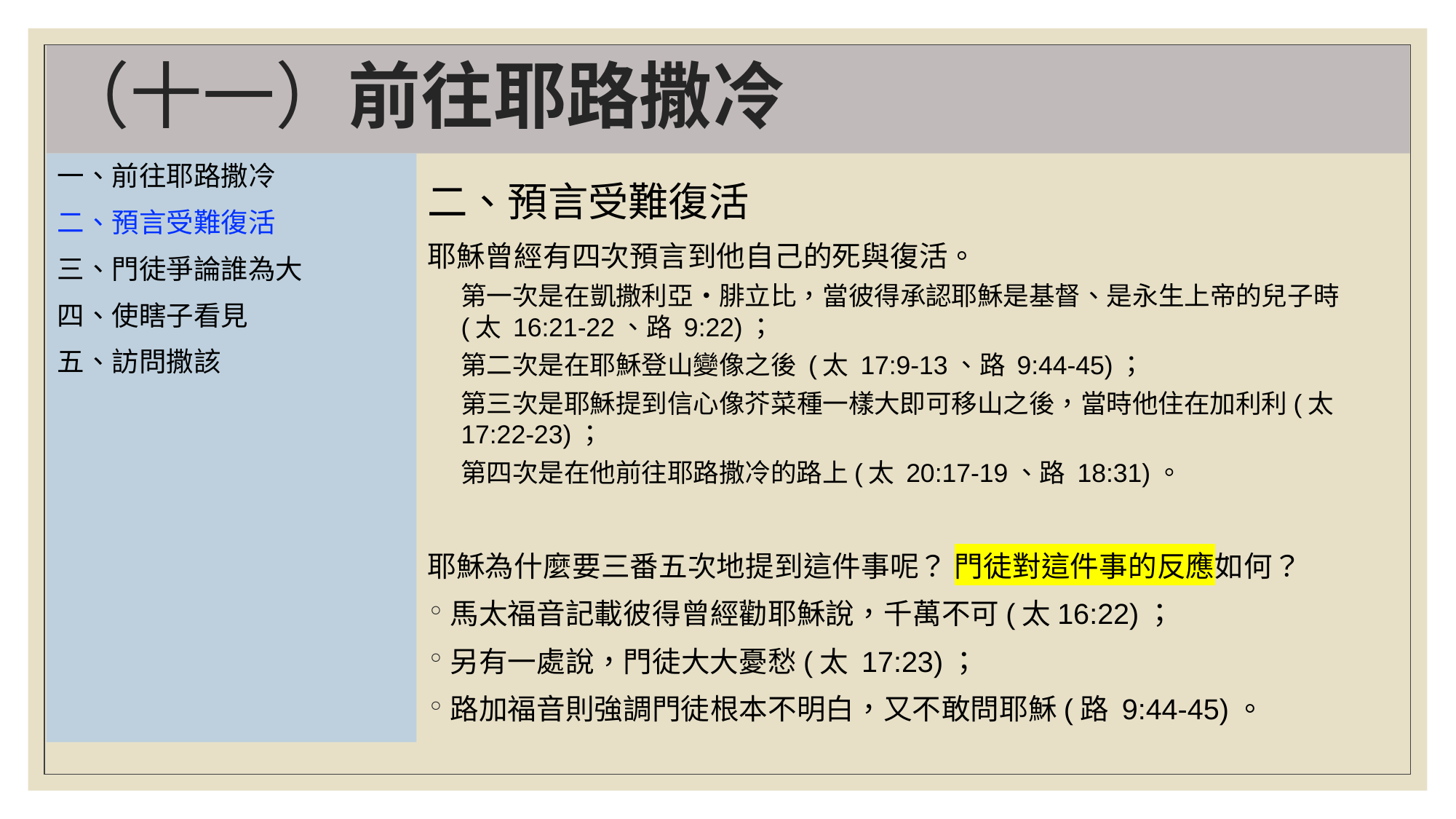

# （十一）前往耶路撒冷
一、前往耶路撒冷
二、預言受難復活
三、門徒爭論誰為大
四、使瞎子看見
五、訪問撒該

二、預言受難復活
耶穌曾經有四次預言到他自己的死與復活。
第一次是在凱撒利亞‧腓立比，當彼得承認耶穌是基督、是永生上帝的兒子時(太 16:21-22、路 9:22)；
第二次是在耶穌登山變像之後 (太 17:9-13、路 9:44-45)；
第三次是耶穌提到信心像芥菜種一樣大即可移山之後，當時他住在加利利(太 17:22-23)；
第四次是在他前往耶路撒冷的路上(太 20:17-19、路 18:31)。

耶穌為什麼要三番五次地提到這件事呢？ 門徒對這件事的反應如何？
馬太福音記載彼得曾經勸耶穌說，千萬不可(太16:22)；
另有一處說，門徒大大憂愁(太 17:23)；
路加福音則強調門徒根本不明白，又不敢問耶穌(路 9:44-45)。